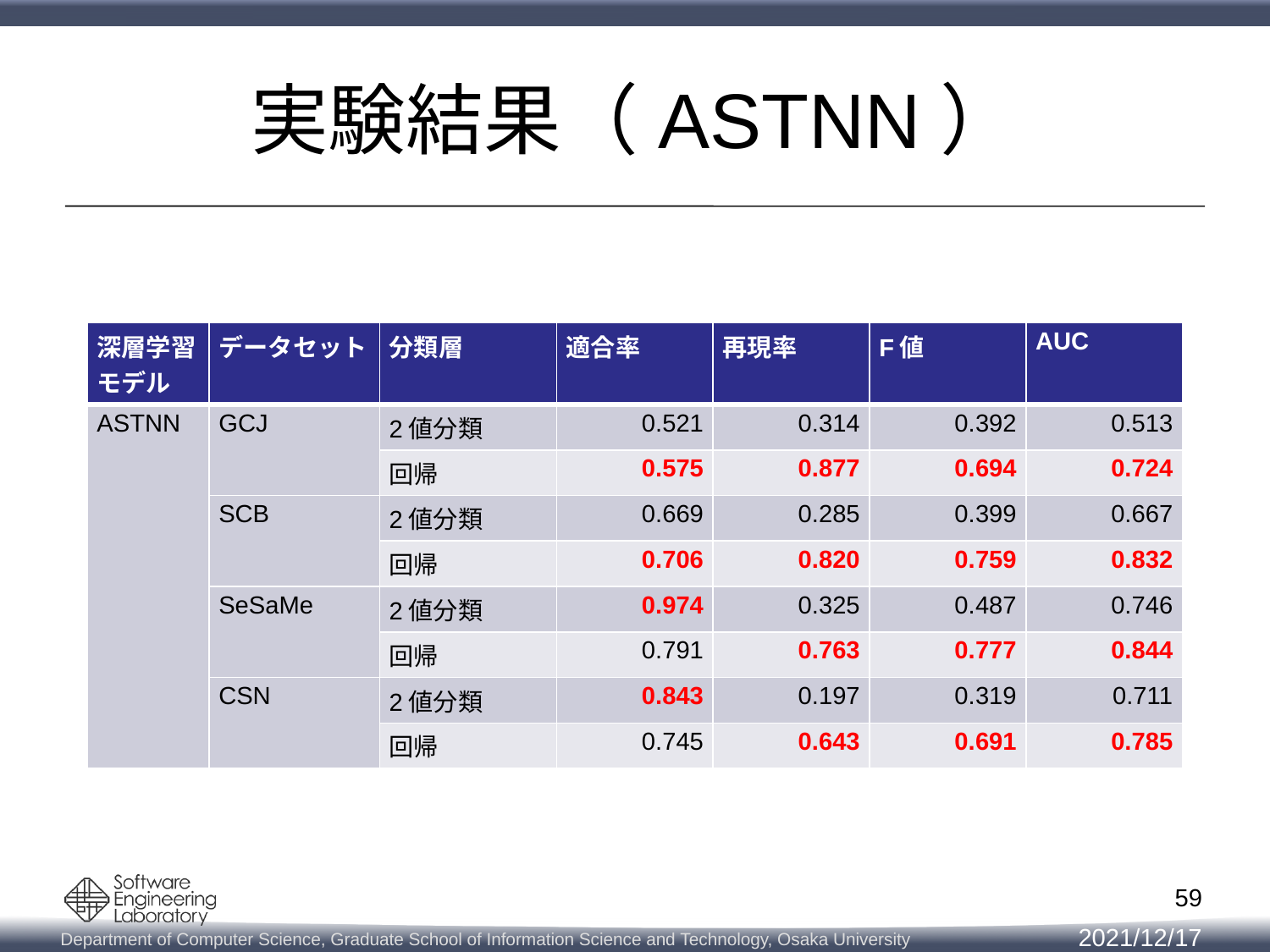

# 実験結果（ASTNN）
| 深層学習 モデル | データセット | 分類層 | 適合率 | 再現率 | F値 | AUC |
| --- | --- | --- | --- | --- | --- | --- |
| ASTNN | GCJ | 2値分類 | 0.521 | 0.314 | 0.392 | 0.513 |
|  |  | 回帰 | 0.575 | 0.877 | 0.694 | 0.724 |
|  | SCB | 2値分類 | 0.669 | 0.285 | 0.399 | 0.667 |
|  |  | 回帰 | 0.706 | 0.820 | 0.759 | 0.832 |
|  | SeSaMe | 2値分類 | 0.974 | 0.325 | 0.487 | 0.746 |
|  |  | 回帰 | 0.791 | 0.763 | 0.777 | 0.844 |
|  | CSN | 2値分類 | 0.843 | 0.197 | 0.319 | 0.711 |
|  |  | 回帰 | 0.745 | 0.643 | 0.691 | 0.785 |
59
2021/12/17